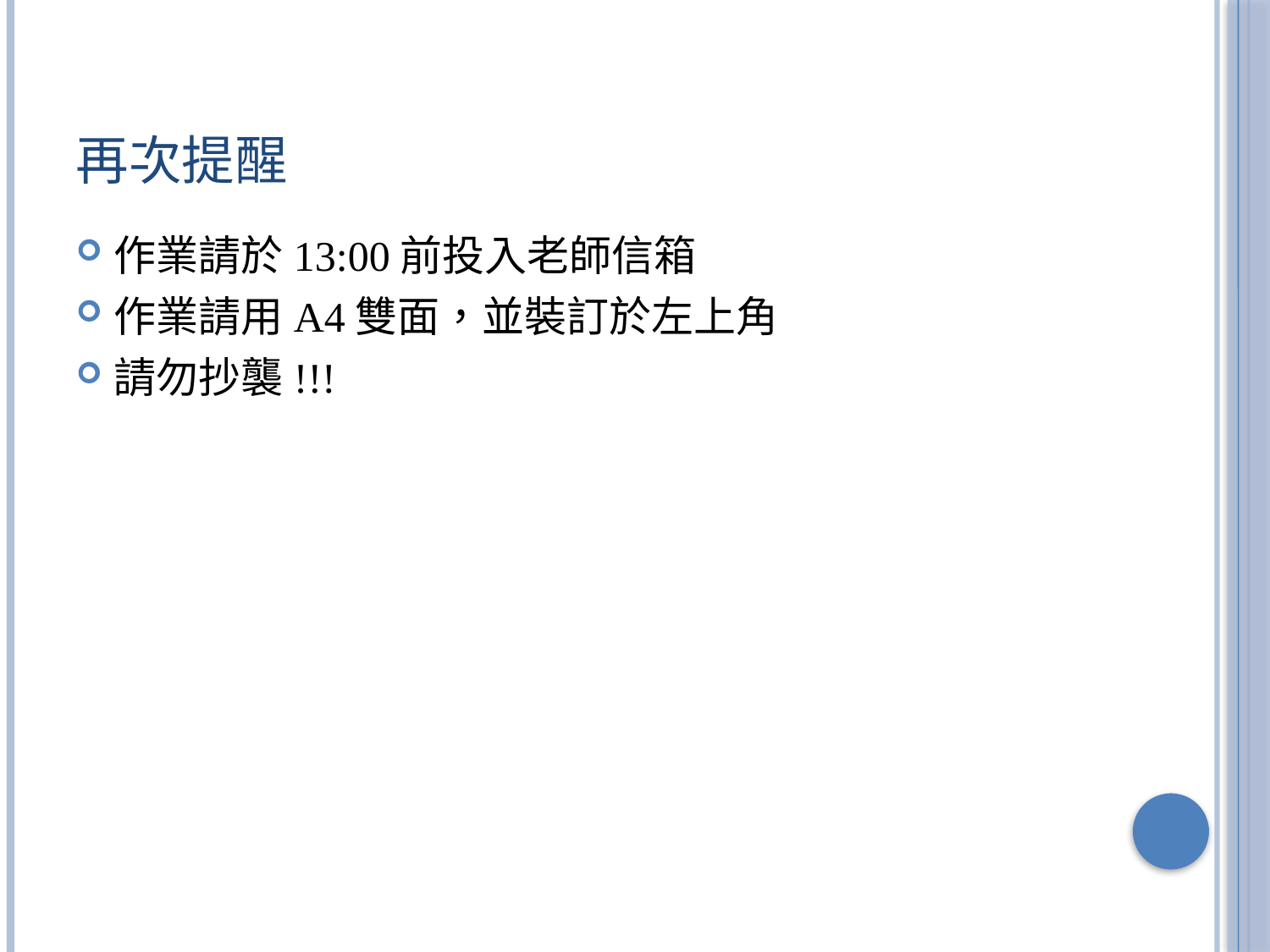

# 再次提醒
作業請於13:00前投入老師信箱
作業請用A4雙面，並裝訂於左上角
請勿抄襲!!!